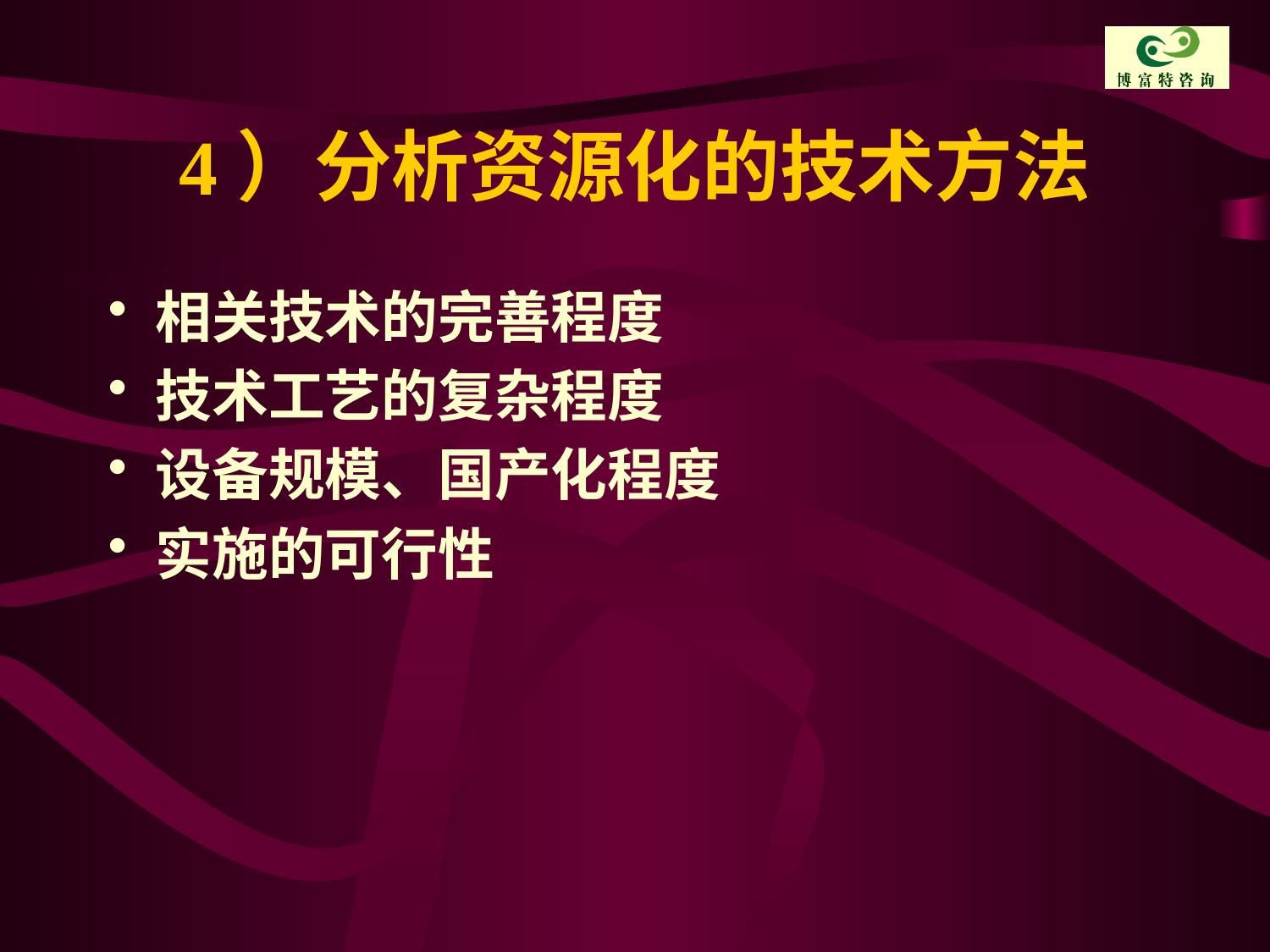

# 4）分析资源化的技术方法
相关技术的完善程度
技术工艺的复杂程度
设备规模、国产化程度
实施的可行性